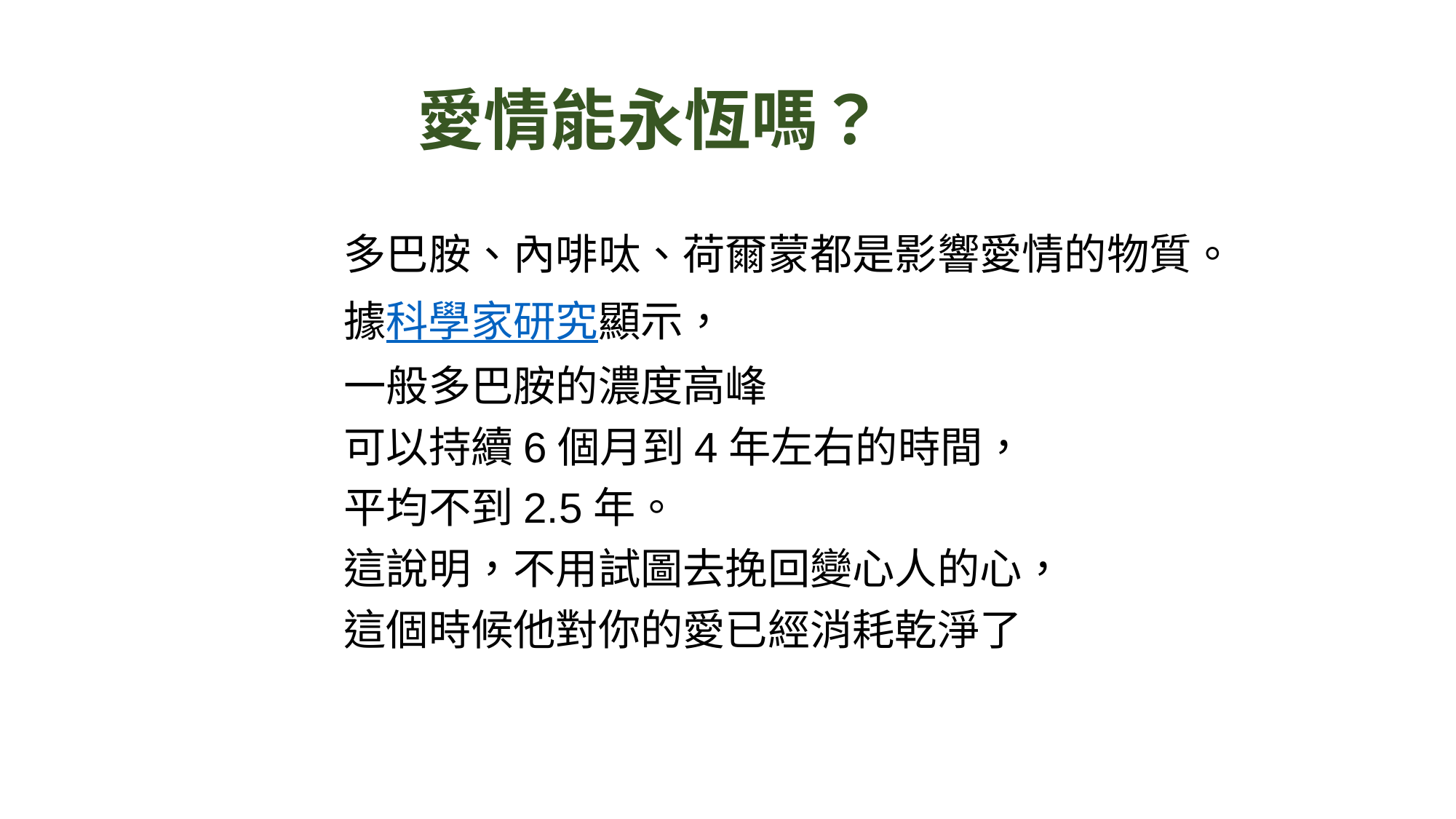

# 愛情能永恆嗎？
多巴胺、內啡呔、荷爾蒙都是影響愛情的物質。
據科學家研究顯示，
一般多巴胺的濃度高峰
可以持續6個月到4年左右的時間，
平均不到2.5年。
這說明，不用試圖去挽回變心人的心，
這個時候他對你的愛已經消耗乾淨了